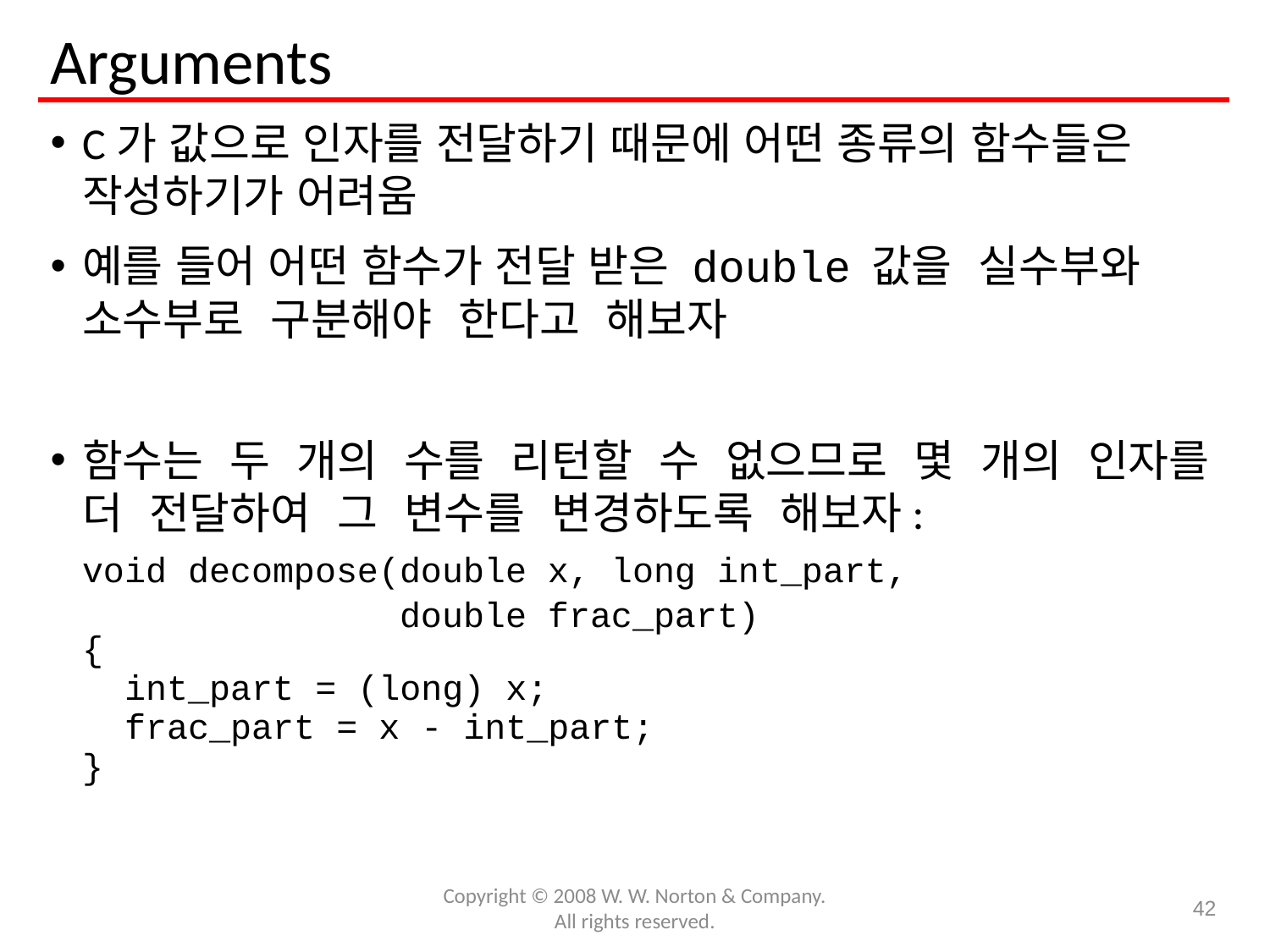

# Arguments
C가 값으로 인자를 전달하기 때문에 어떤 종류의 함수들은 작성하기가 어려움
예를 들어 어떤 함수가 전달 받은 double 값을 실수부와 소수부로 구분해야 한다고 해보자

함수는 두 개의 수를 리턴할 수 없으므로 몇 개의 인자를 더 전달하여 그 변수를 변경하도록 해보자:
	void decompose(double x, long int_part,
	               double frac_part)
	{
	  int_part = (long) x;
	  frac_part = x - int_part;
	}
Copyright © 2008 W. W. Norton & Company.
All rights reserved.
42